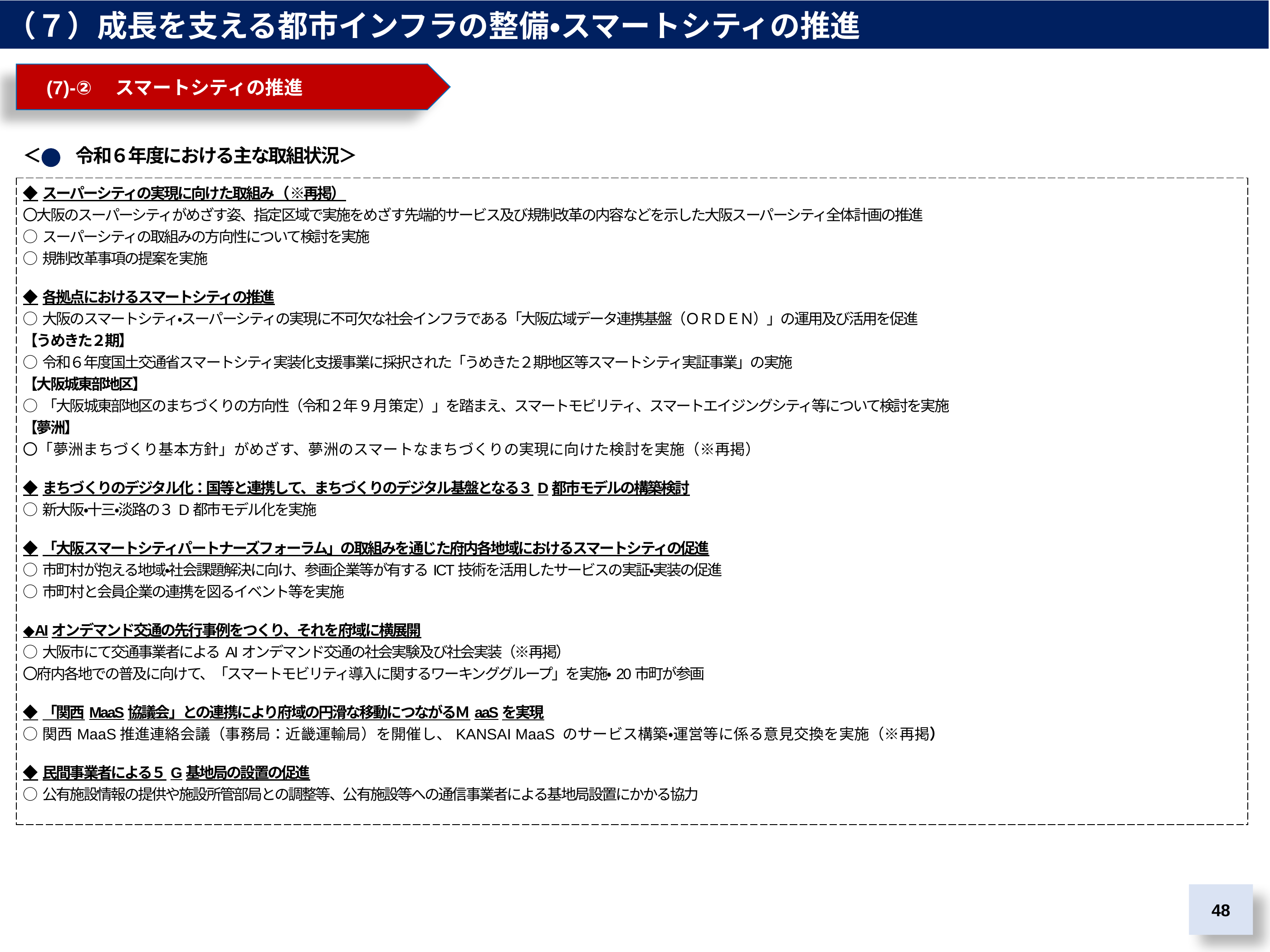

（７）成長を支える都市インフラの整備・スマートシティの推進
　(7)-②　スマートシティの推進
＜　　令和６年度における主な取組状況＞

| ◆スーパーシティの実現に向けた取組み（※再掲） 〇大阪のスーパーシティがめざす姿、指定区域で実施をめざす先端的サービス及び規制改革の内容などを示した大阪スーパーシティ全体計画の推進 ○スーパーシティの取組みの方向性について検討を実施 ○規制改革事項の提案を実施 ◆各拠点におけるスマートシティの推進 ○大阪のスマートシティ・スーパーシティの実現に不可欠な社会インフラである「大阪広域データ連携基盤（ＯＲＤＥＮ）」の運用及び活用を促進 【うめきた２期】 ○令和６年度国土交通省スマートシティ実装化支援事業に採択された「うめきた２期地区等スマートシティ実証事業」の実施 【大阪城東部地区】 ○「大阪城東部地区のまちづくりの方向性（令和２年９月策定）」を踏まえ、スマートモビリティ、スマートエイジングシティ等について検討を実施 【夢洲】 〇「夢洲まちづくり基本方針」がめざす、夢洲のスマートなまちづくりの実現に向けた検討を実施（※再掲） ◆まちづくりのデジタル化：国等と連携して、まちづくりのデジタル基盤となる３D都市モデルの構築検討 ○新大阪・十三・淡路の３D都市モデル化を実施 ◆「大阪スマートシティパートナーズフォーラム」の取組みを通じた府内各地域におけるスマートシティの促進 ○市町村が抱える地域・社会課題解決に向け、参画企業等が有するICT技術を活用したサービスの実証・実装の促進 ○市町村と会員企業の連携を図るイベント等を実施 ◆AIオンデマンド交通の先行事例をつくり、それを府域に横展開 ○大阪市にて交通事業者によるAIオンデマンド交通の社会実験及び社会実装（※再掲） 〇府内各地での普及に向けて、「スマートモビリティ導入に関するワーキンググループ」を実施・20市町が参画 ◆「関西MaaS協議会」との連携により府域の円滑な移動につながるＭaaSを実現 ○関西MaaS推進連絡会議（事務局：近畿運輸局）を開催し、KANSAI MaaS のサービス構築・運営等に係る意見交換を実施（※再掲） ◆民間事業者による５G基地局の設置の促進 ○公有施設情報の提供や施設所管部局との調整等、公有施設等への通信事業者による基地局設置にかかる協力 |
| --- |
48